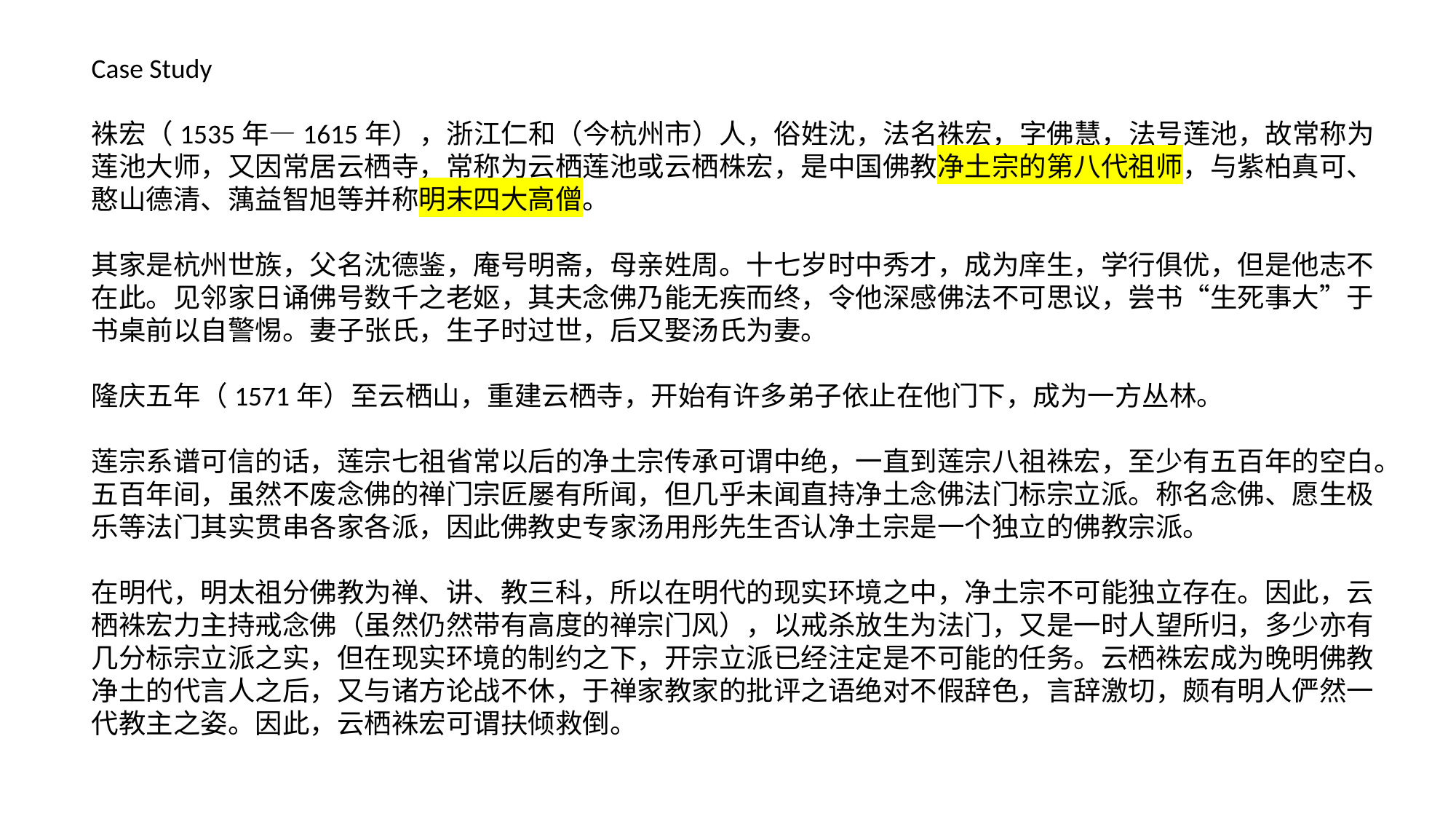

Case Study

袾宏（1535年—1615年），浙江仁和（今杭州市）人，俗姓沈，法名袾宏，字佛慧，法号莲池，故常称为莲池大师，又因常居云栖寺，常称为云栖莲池或云栖株宏，是中国佛教净土宗的第八代祖师，与紫柏真可、憨山德清、蕅益智旭等并称明末四大高僧。

其家是杭州世族，父名沈德鉴，庵号明斋，母亲姓周。十七岁时中秀才，成为庠生，学行俱优，但是他志不在此。见邻家日诵佛号数千之老妪，其夫念佛乃能无疾而终，令他深感佛法不可思议，尝书“生死事大”于书桌前以自警惕。妻子张氏，生子时过世，后又娶汤氏为妻。

隆庆五年（1571年）至云栖山，重建云栖寺，开始有许多弟子依止在他门下，成为一方丛林。

莲宗系谱可信的话，莲宗七祖省常以后的净土宗传承可谓中绝，一直到莲宗八祖袾宏，至少有五百年的空白。五百年间，虽然不废念佛的禅门宗匠屡有所闻，但几乎未闻直持净土念佛法门标宗立派。称名念佛、愿生极乐等法门其实贯串各家各派，因此佛教史专家汤用彤先生否认净土宗是一个独立的佛教宗派。

在明代，明太祖分佛教为禅、讲、教三科，所以在明代的现实环境之中，净土宗不可能独立存在。因此，云栖袾宏力主持戒念佛（虽然仍然带有高度的禅宗门风），以戒杀放生为法门，又是一时人望所归，多少亦有几分标宗立派之实，但在现实环境的制约之下，开宗立派已经注定是不可能的任务。云栖袾宏成为晚明佛教净土的代言人之后，又与诸方论战不休，于禅家教家的批评之语绝对不假辞色，言辞激切，颇有明人俨然一代教主之姿。因此，云栖袾宏可谓扶倾救倒。